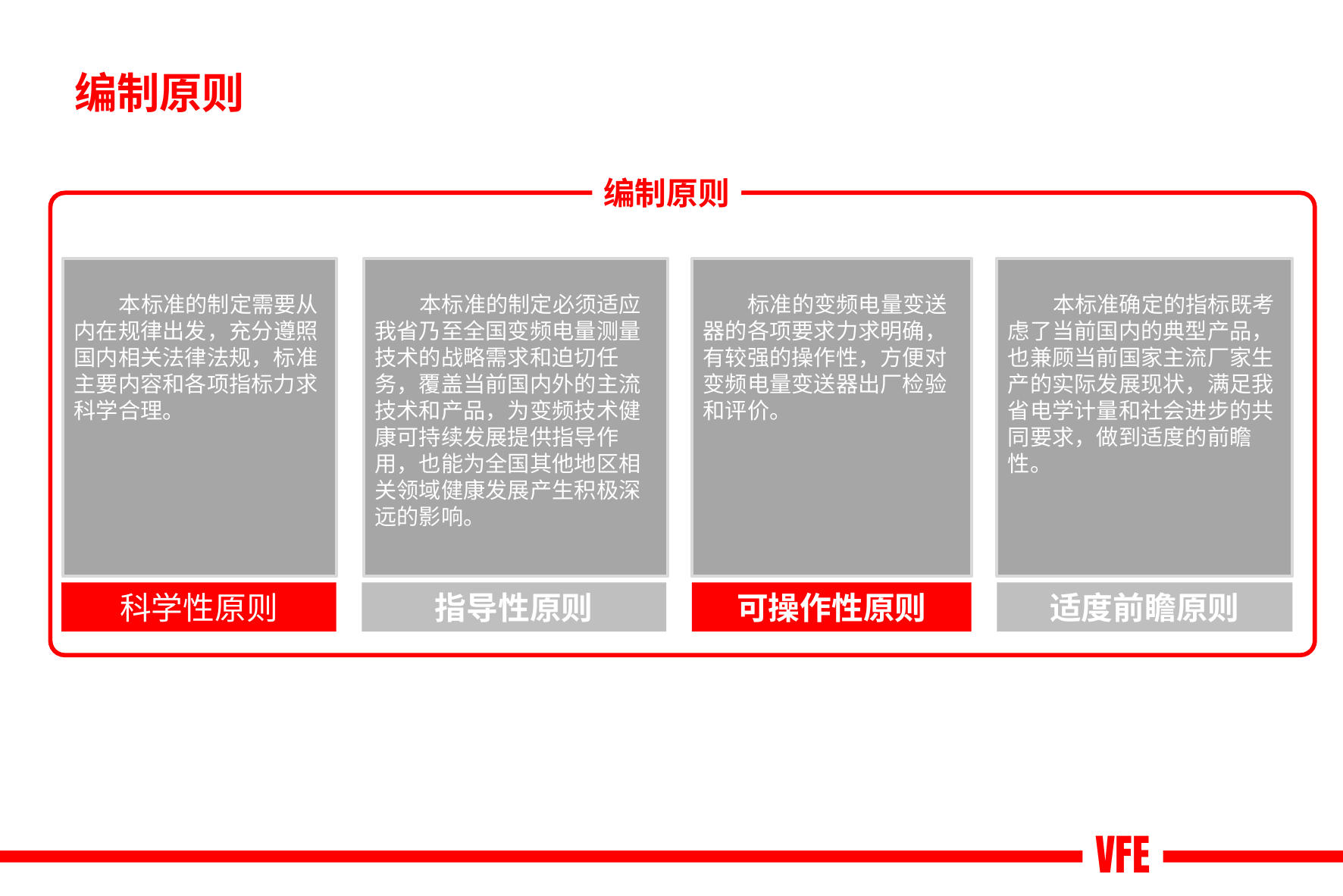

# 编制原则
编制原则

本标准的制定需要从内在规律出发，充分遵照国内相关法律法规，标准主要内容和各项指标力求科学合理。

本标准的制定必须适应我省乃至全国变频电量测量技术的战略需求和迫切任务，覆盖当前国内外的主流技术和产品，为变频技术健康可持续发展提供指导作用，也能为全国其他地区相关领域健康发展产生积极深远的影响。

标准的变频电量变送器的各项要求力求明确，有较强的操作性，方便对变频电量变送器出厂检验和评价。

本标准确定的指标既考虑了当前国内的典型产品，也兼顾当前国家主流厂家生产的实际发展现状，满足我省电学计量和社会进步的共同要求，做到适度的前瞻性。
科学性原则
指导性原则
可操作性原则
适度前瞻原则